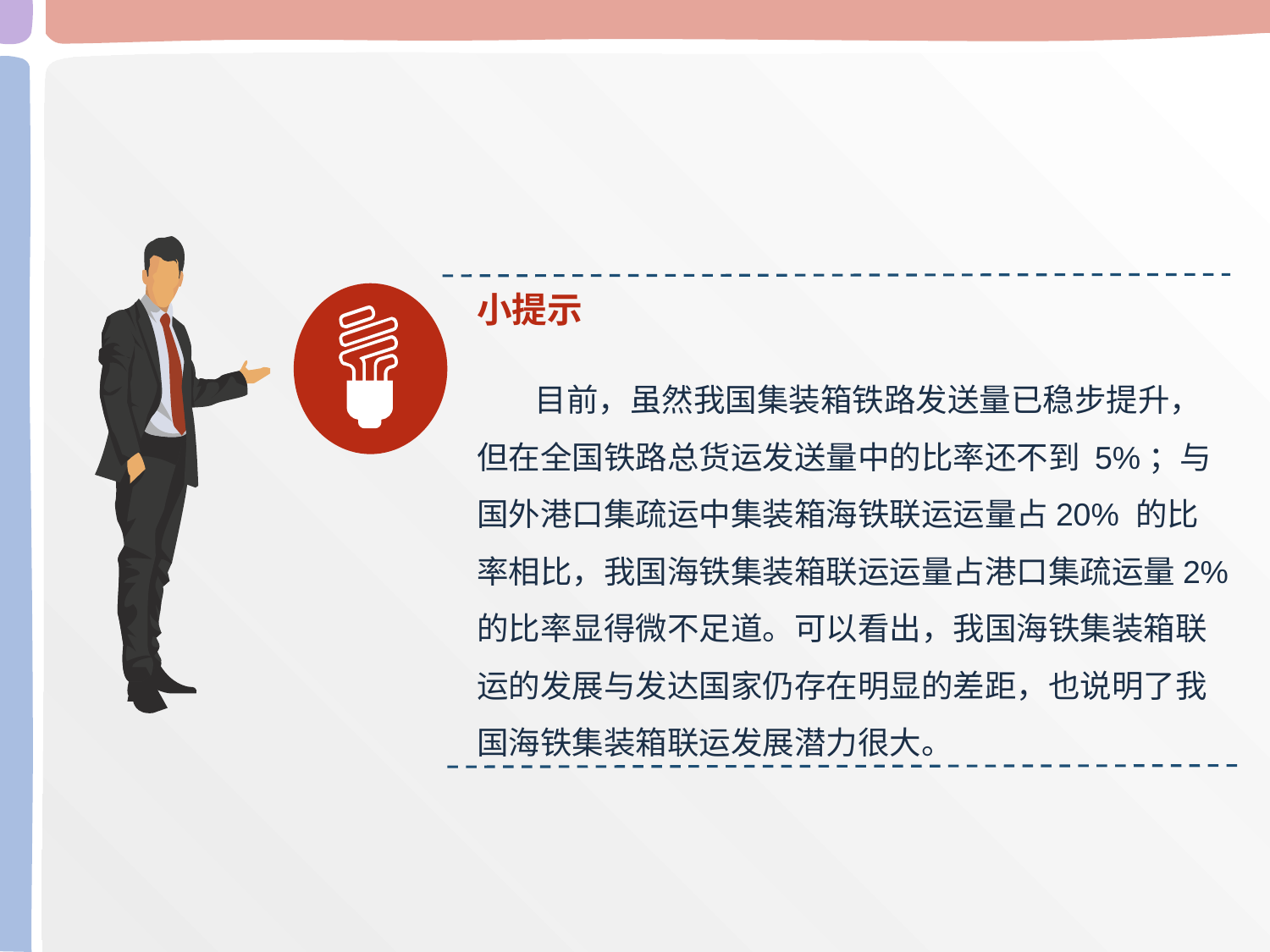

小提示

       目前，虽然我国集装箱铁路发送量已稳步提升，但在全国铁路总货运发送量中的比率还不到 5%；与国外港口集疏运中集装箱海铁联运运量占20% 的比率相比，我国海铁集装箱联运运量占港口集疏运量2%的比率显得微不足道。可以看出，我国海铁集装箱联运的发展与发达国家仍存在明显的差距，也说明了我国海铁集装箱联运发展潜力很大。